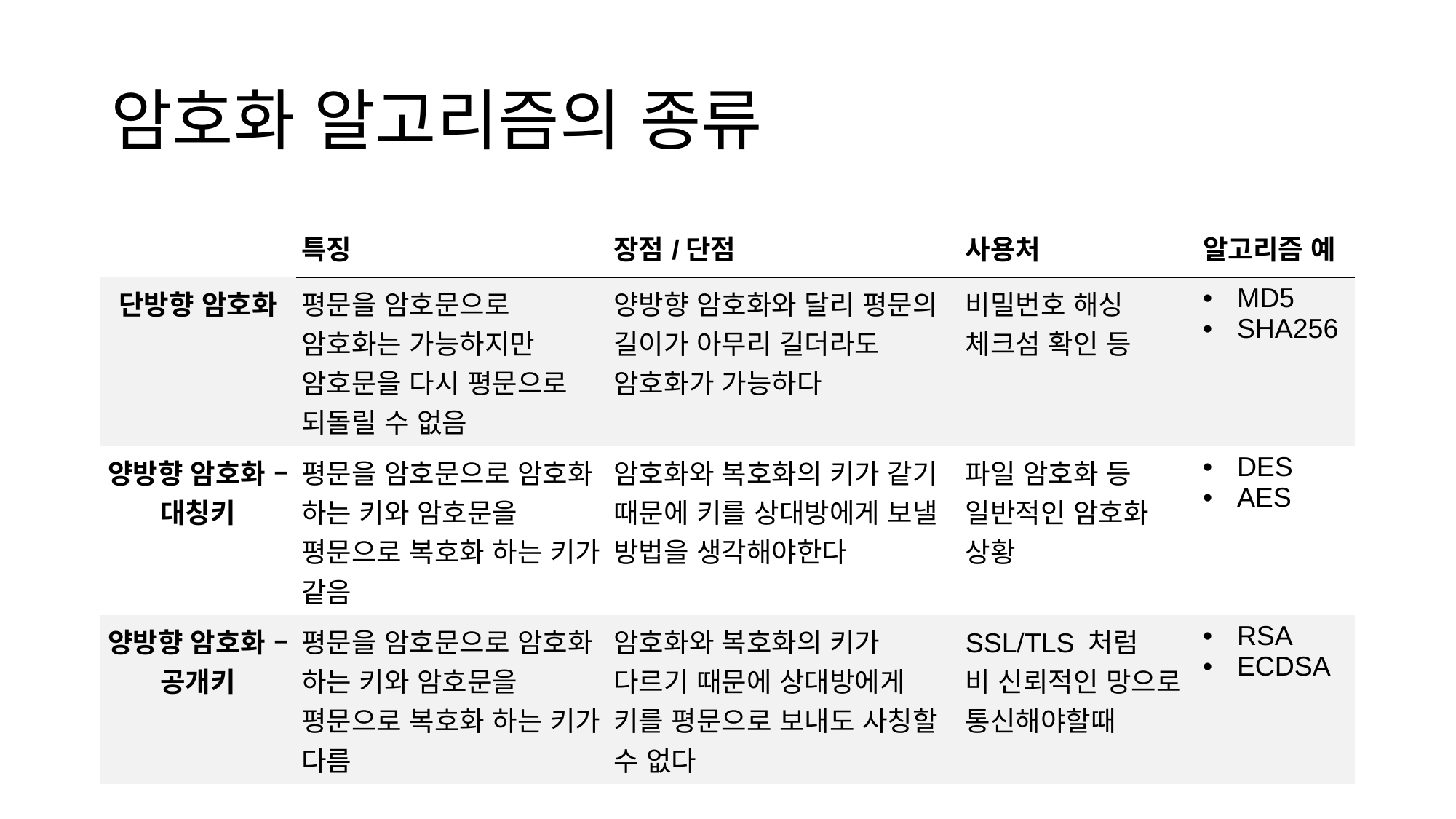

# 암호화 알고리즘의 종류
|  | 특징 | 장점/단점 | 사용처 | 알고리즘 예 |
| --- | --- | --- | --- | --- |
| 단방향 암호화 | 평문을 암호문으로 암호화는 가능하지만 암호문을 다시 평문으로 되돌릴 수 없음 | 양방향 암호화와 달리 평문의 길이가 아무리 길더라도 암호화가 가능하다 | 비밀번호 해싱 체크섬 확인 등 | MD5 SHA256 |
| 양방향 암호화 – 대칭키 | 평문을 암호문으로 암호화 하는 키와 암호문을 평문으로 복호화 하는 키가 같음 | 암호화와 복호화의 키가 같기 때문에 키를 상대방에게 보낼 방법을 생각해야한다 | 파일 암호화 등 일반적인 암호화 상황 | DES AES |
| 양방향 암호화 – 공개키 | 평문을 암호문으로 암호화 하는 키와 암호문을 평문으로 복호화 하는 키가 다름 | 암호화와 복호화의 키가 다르기 때문에 상대방에게 키를 평문으로 보내도 사칭할 수 없다 | SSL/TLS 처럼 비 신뢰적인 망으로 통신해야할때 | RSA ECDSA |